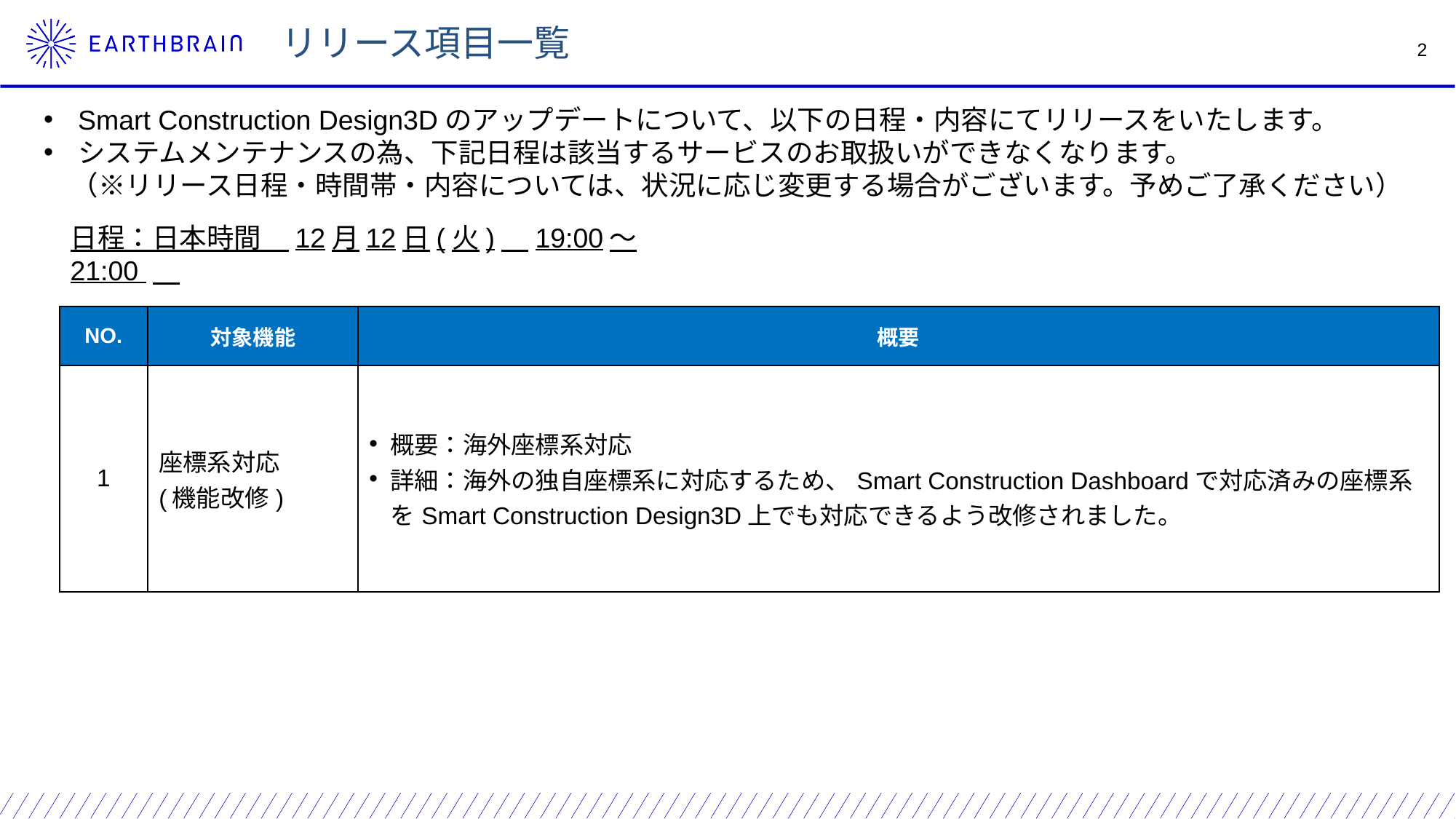

リリース項目一覧
Smart Construction Design3Dのアップデートについて、以下の日程・内容にてリリースをいたします。
システムメンテナンスの為、下記日程は該当するサービスのお取扱いができなくなります。
　（※リリース日程・時間帯・内容については、状況に応じ変更する場合がございます。予めご了承ください）
日程：日本時間　12月12日(火)　19:00～21:00
| NO. | 対象機能 | 概要 |
| --- | --- | --- |
| 1 | 座標系対応 (機能改修) | 概要：海外座標系対応 詳細：海外の独自座標系に対応するため、Smart Construction Dashboardで対応済みの座標系をSmart Construction Design3D上でも対応できるよう改修されました。 |